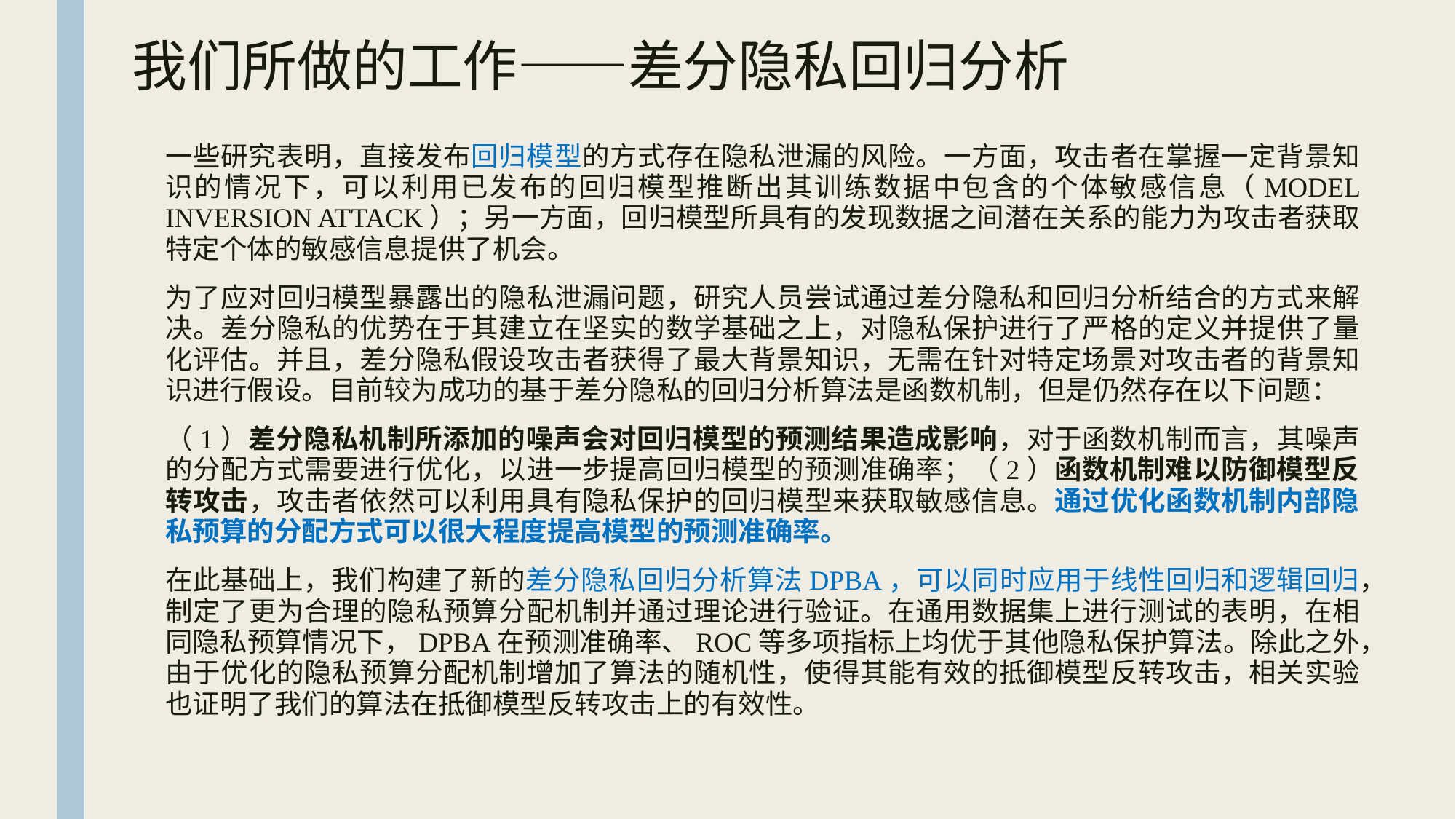

# 我们所做的工作——差分隐私回归分析
一些研究表明，直接发布回归模型的方式存在隐私泄漏的风险。一方面，攻击者在掌握一定背景知识的情况下，可以利用已发布的回归模型推断出其训练数据中包含的个体敏感信息（MODEL INVERSION ATTACK）；另一方面，回归模型所具有的发现数据之间潜在关系的能力为攻击者获取特定个体的敏感信息提供了机会。
为了应对回归模型暴露出的隐私泄漏问题，研究人员尝试通过差分隐私和回归分析结合的方式来解决。差分隐私的优势在于其建立在坚实的数学基础之上，对隐私保护进行了严格的定义并提供了量化评估。并且，差分隐私假设攻击者获得了最大背景知识，无需在针对特定场景对攻击者的背景知识进行假设。目前较为成功的基于差分隐私的回归分析算法是函数机制，但是仍然存在以下问题：
（1）差分隐私机制所添加的噪声会对回归模型的预测结果造成影响，对于函数机制而言，其噪声的分配方式需要进行优化，以进一步提高回归模型的预测准确率；（2）函数机制难以防御模型反转攻击，攻击者依然可以利用具有隐私保护的回归模型来获取敏感信息。通过优化函数机制内部隐私预算的分配方式可以很大程度提高模型的预测准确率。
在此基础上，我们构建了新的差分隐私回归分析算法DPBA，可以同时应用于线性回归和逻辑回归，制定了更为合理的隐私预算分配机制并通过理论进行验证。在通用数据集上进行测试的表明，在相同隐私预算情况下，DPBA在预测准确率、ROC等多项指标上均优于其他隐私保护算法。除此之外，由于优化的隐私预算分配机制增加了算法的随机性，使得其能有效的抵御模型反转攻击，相关实验也证明了我们的算法在抵御模型反转攻击上的有效性。